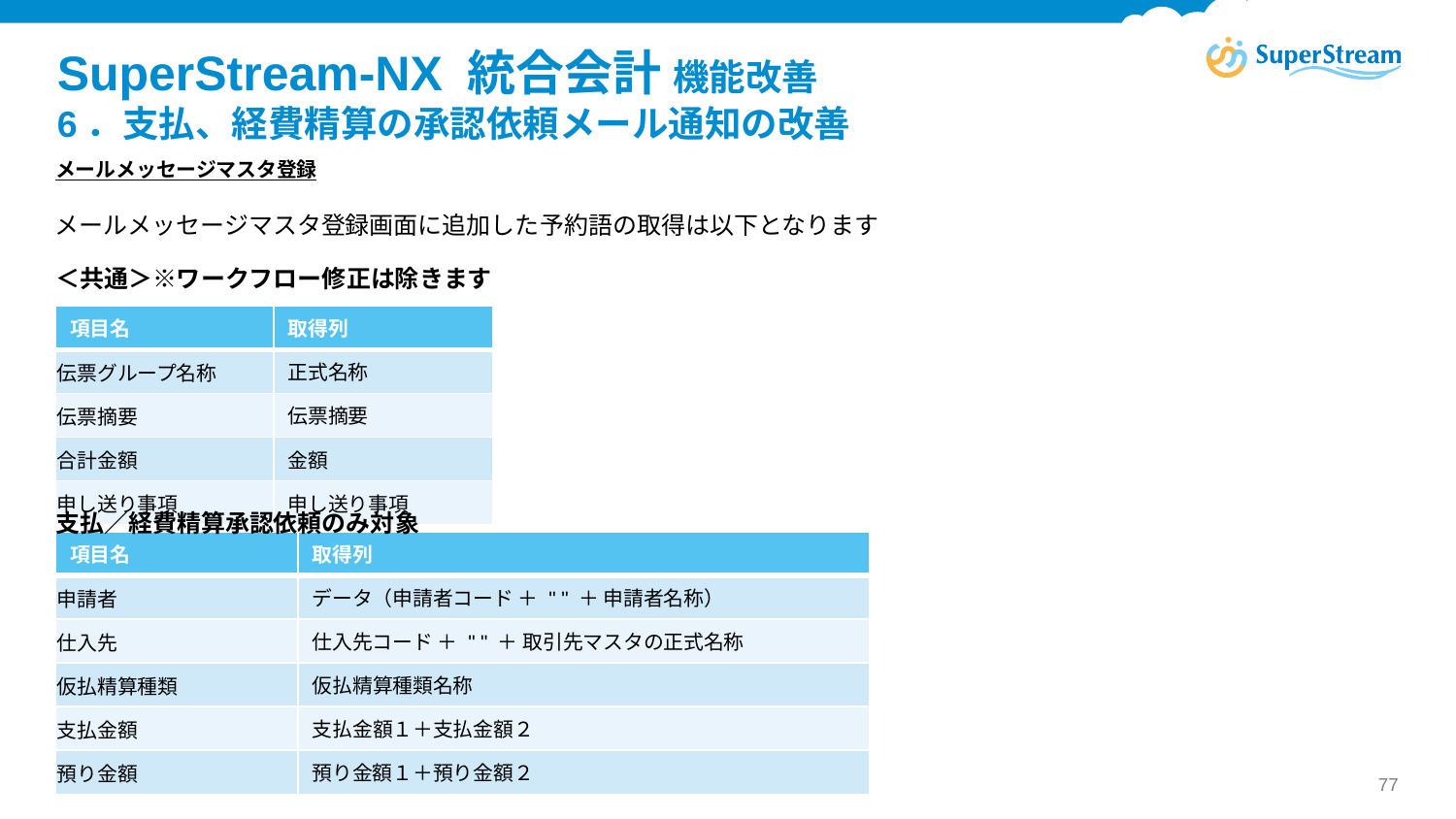

# SuperStream-NX 統合会計 機能改善　 6．支払、経費精算の承認依頼メール通知の改善
メールメッセージマスタ登録
メールメッセージマスタ登録画面に追加した予約語の取得は以下となります
＜共通＞※ワークフロー修正は除きます
| 項目名 | 取得列 |
| --- | --- |
| 伝票グループ名称 | 正式名称 |
| 伝票摘要 | 伝票摘要 |
| 合計金額 | 金額 |
| 申し送り事項 | 申し送り事項 |
支払／経費精算承認依頼のみ対象
| 項目名 | 取得列 |
| --- | --- |
| 申請者 | データ（申請者コード ＋ " " ＋ 申請者名称） |
| 仕入先 | 仕入先コード ＋ " " ＋ 取引先マスタの正式名称 |
| 仮払精算種類 | 仮払精算種類名称 |
| 支払金額 | 支払金額１＋支払金額２ |
| 預り金額 | 預り金額１＋預り金額２ |
©2025 Canon IT Solutions Inc. All rights reserved.
77